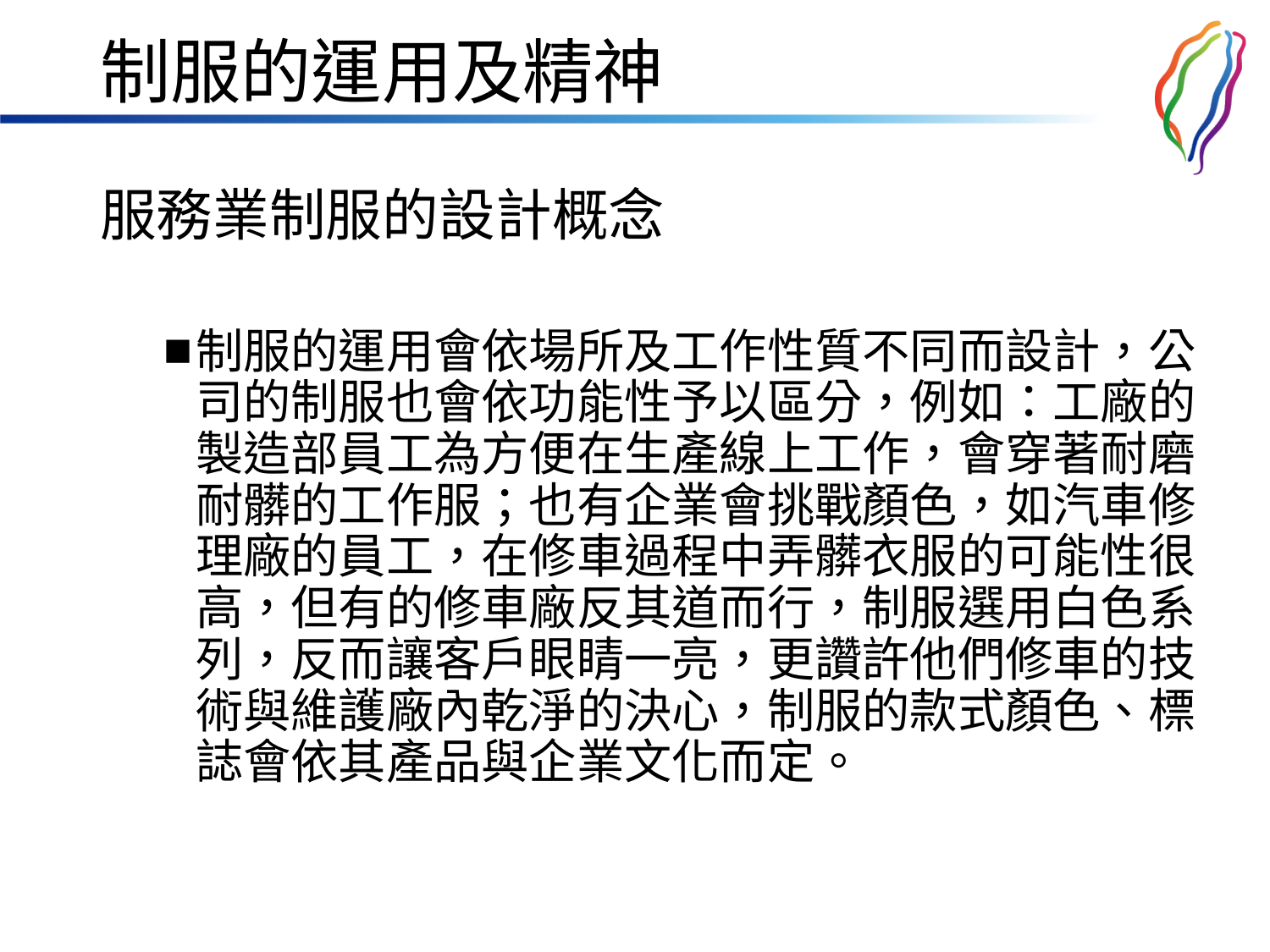

# 制服的運用及精神 服務業制服的設計概念
制服的運用會依場所及工作性質不同而設計，公司的制服也會依功能性予以區分，例如：工廠的製造部員工為方便在生產線上工作，會穿著耐磨耐髒的工作服；也有企業會挑戰顏色，如汽車修理廠的員工，在修車過程中弄髒衣服的可能性很高，但有的修車廠反其道而行，制服選用白色系列，反而讓客戶眼睛一亮，更讚許他們修車的技術與維護廠內乾淨的決心，制服的款式顏色、標誌會依其產品與企業文化而定。